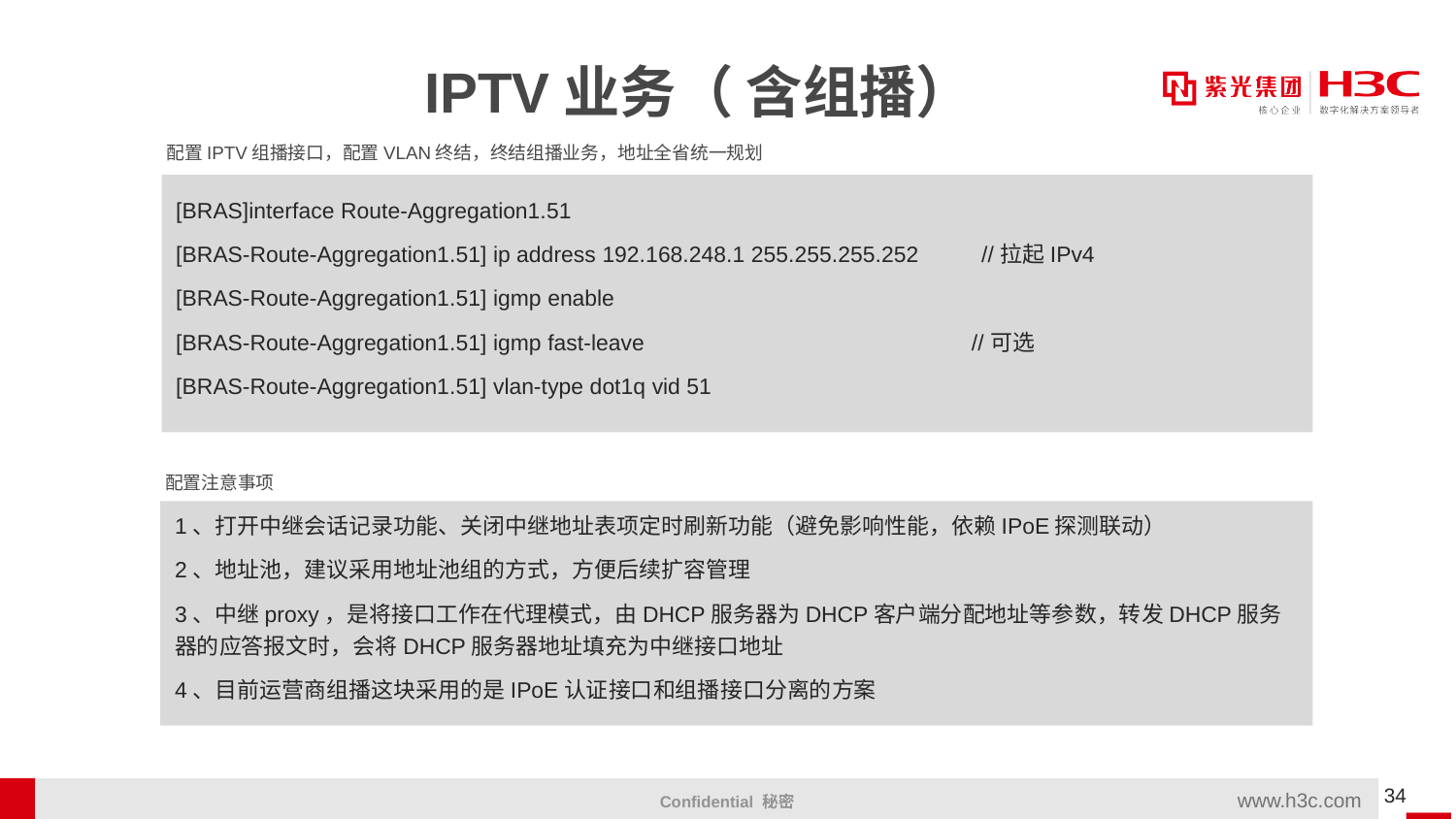

# IPTV业务（ 含组播）
配置IPTV组播接口，配置VLAN终结，终结组播业务，地址全省统一规划
[BRAS]interface Route-Aggregation1.51
[BRAS-Route-Aggregation1.51] ip address 192.168.248.1 255.255.255.252          //拉起IPv4
[BRAS-Route-Aggregation1.51] igmp enable
[BRAS-Route-Aggregation1.51] igmp fast-leave                                                    //可选
[BRAS-Route-Aggregation1.51] vlan-type dot1q vid 51
配置注意事项
1、打开中继会话记录功能、关闭中继地址表项定时刷新功能（避免影响性能，依赖IPoE探测联动）
2、地址池，建议采用地址池组的方式，方便后续扩容管理
3、中继proxy，是将接口工作在代理模式，由DHCP服务器为DHCP客户端分配地址等参数，转发DHCP服务器的应答报文时，会将DHCP服务器地址填充为中继接口地址
4、目前运营商组播这块采用的是IPoE认证接口和组播接口分离的方案